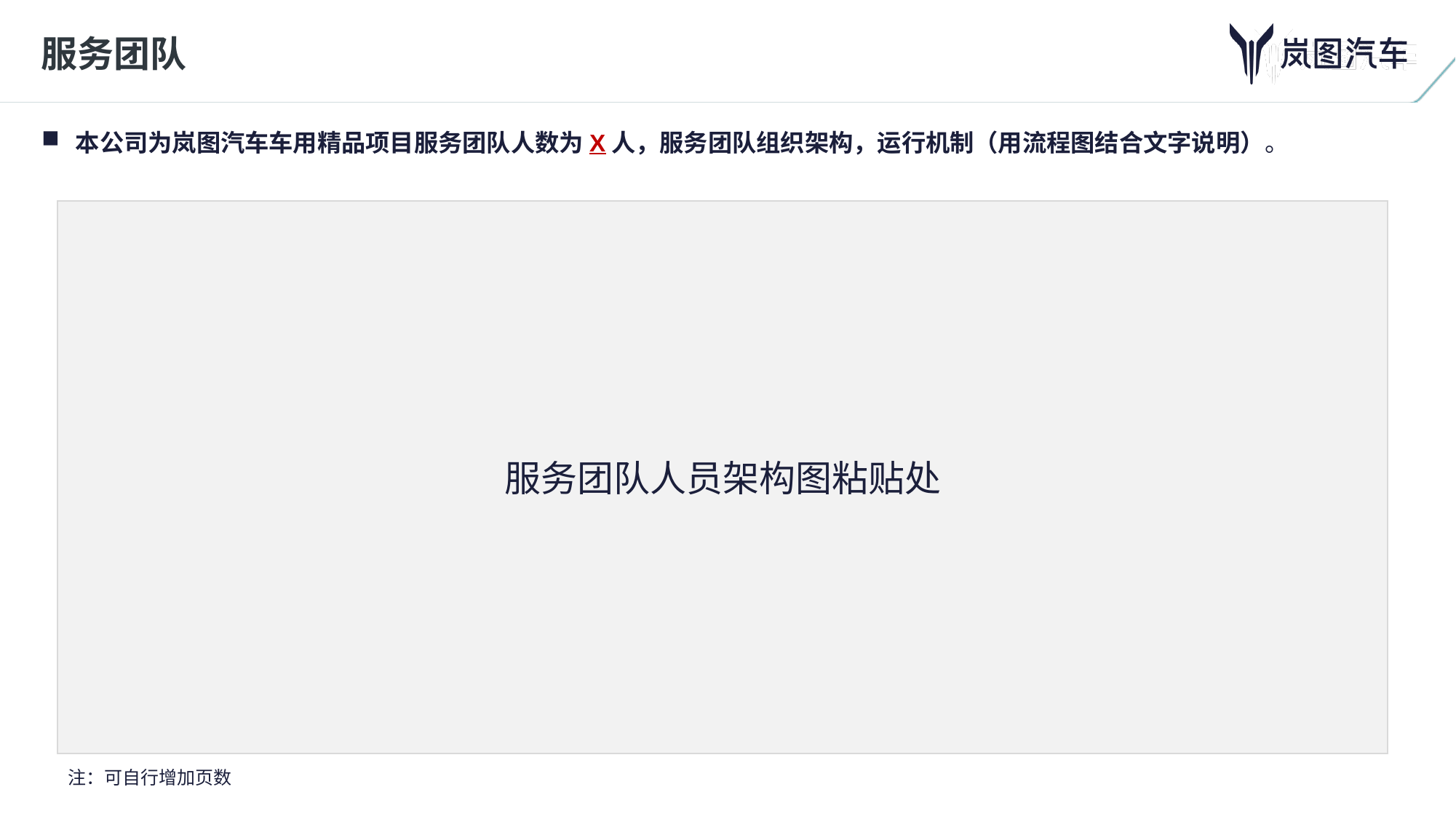

# 服务团队
本公司为岚图汽车车用精品项目服务团队人数为X人，服务团队组织架构，运行机制（用流程图结合文字说明）。
服务团队人员架构图粘贴处
注：可自行增加页数